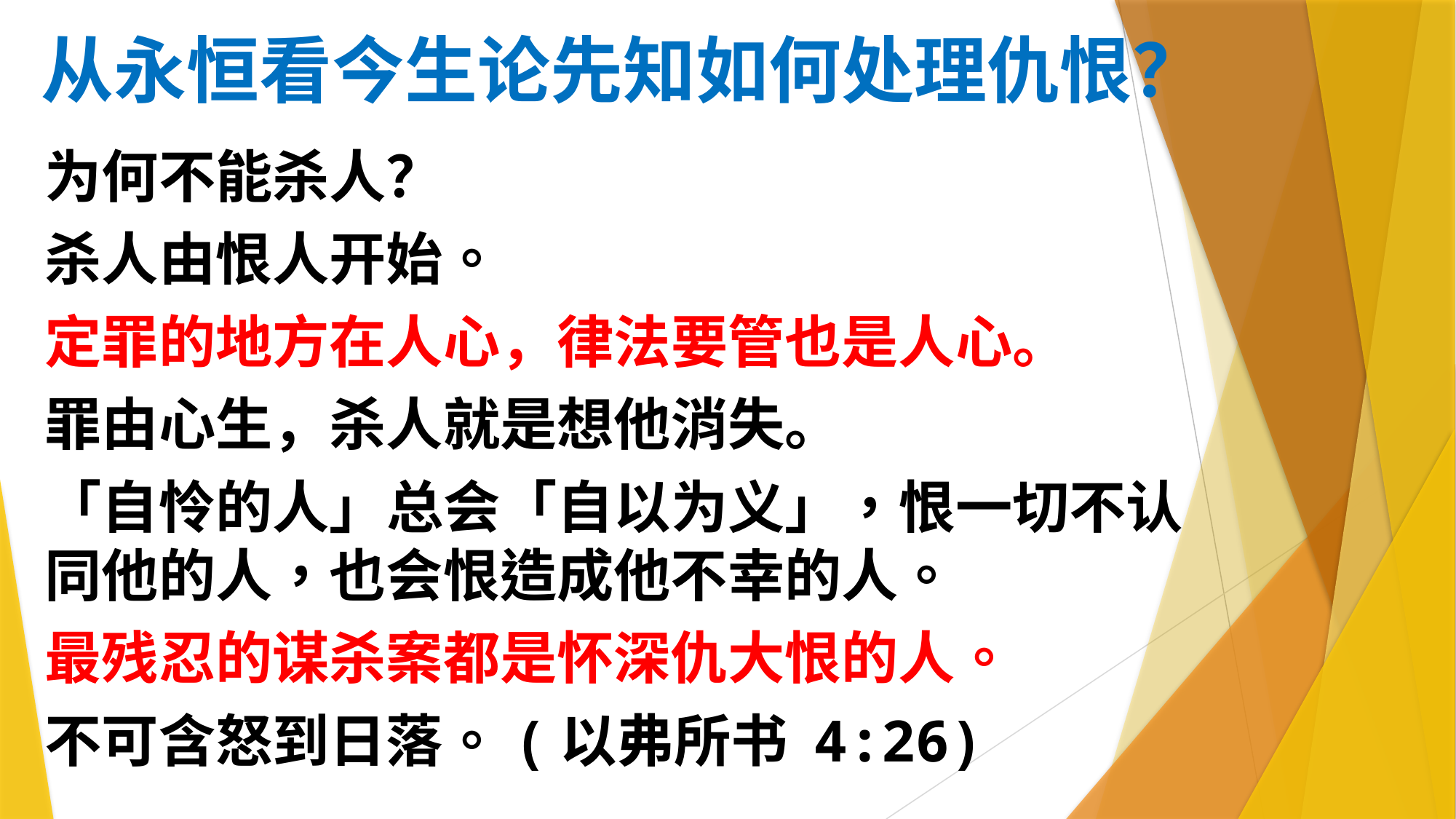

# 从永恒看今生论先知如何处理仇恨？
为何不能杀人？
杀人由恨人开始。
定罪的地方在人心，律法要管也是人心。
罪由心生，杀人就是想他消失。
「自怜的人」总会「自以为义」，恨一切不认同他的人，也会恨造成他不幸的人。
最残忍的谋杀案都是怀深仇大恨的人。
不可含怒到日落。(以弗所书 4:26)